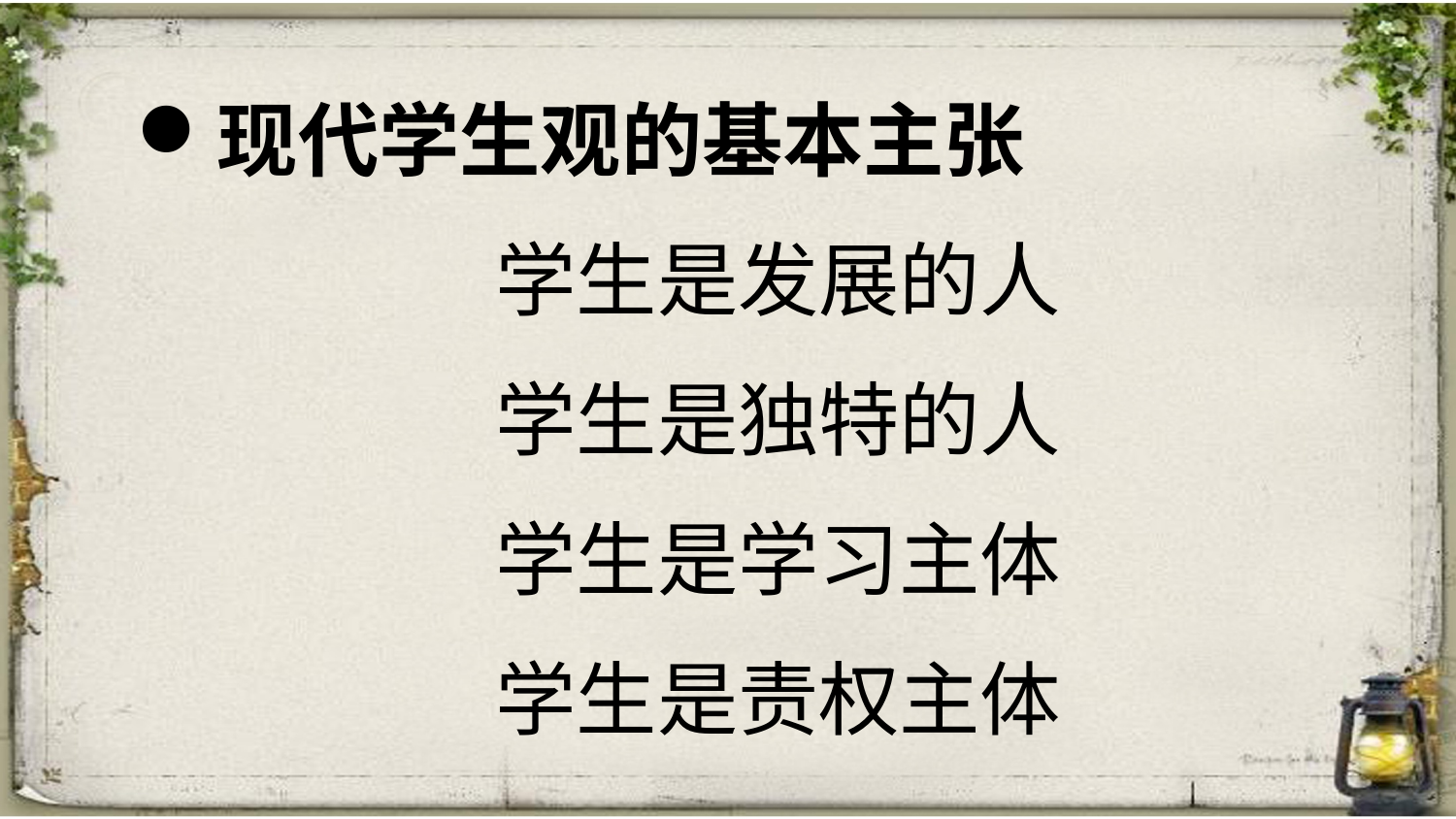

现代学生观的基本主张

 学生是发展的人

 学生是独特的人

 学生是学习主体

 学生是责权主体